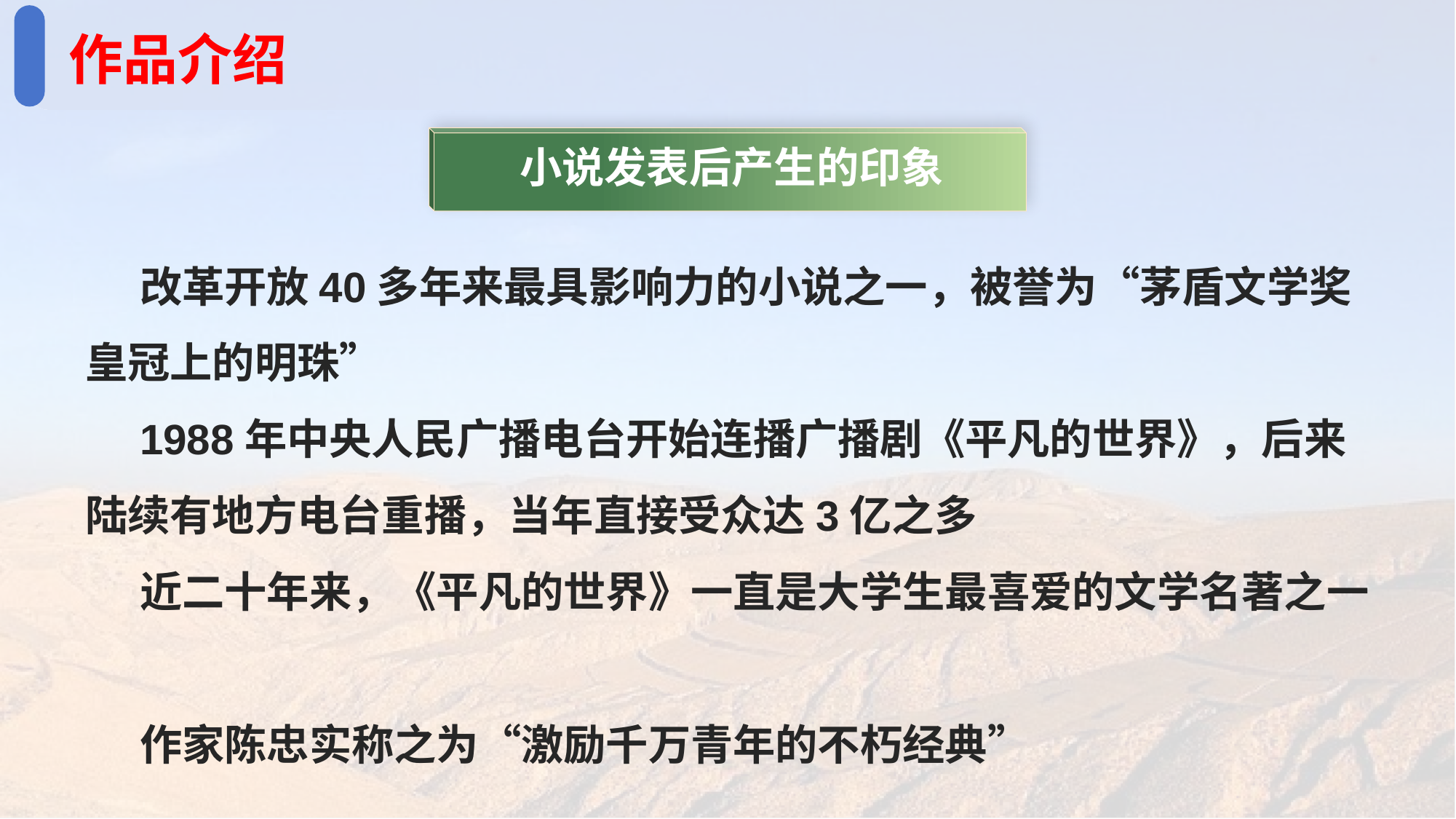

作品介绍

小说发表后产生的印象
改革开放40多年来最具影响力的小说之一，被誉为“茅盾文学奖皇冠上的明珠”
1988年中央人民广播电台开始连播广播剧《平凡的世界》，后来陆续有地方电台重播，当年直接受众达3亿之多
近二十年来，《平凡的世界》一直是大学生最喜爱的文学名著之一
作家陈忠实称之为“激励千万青年的不朽经典”